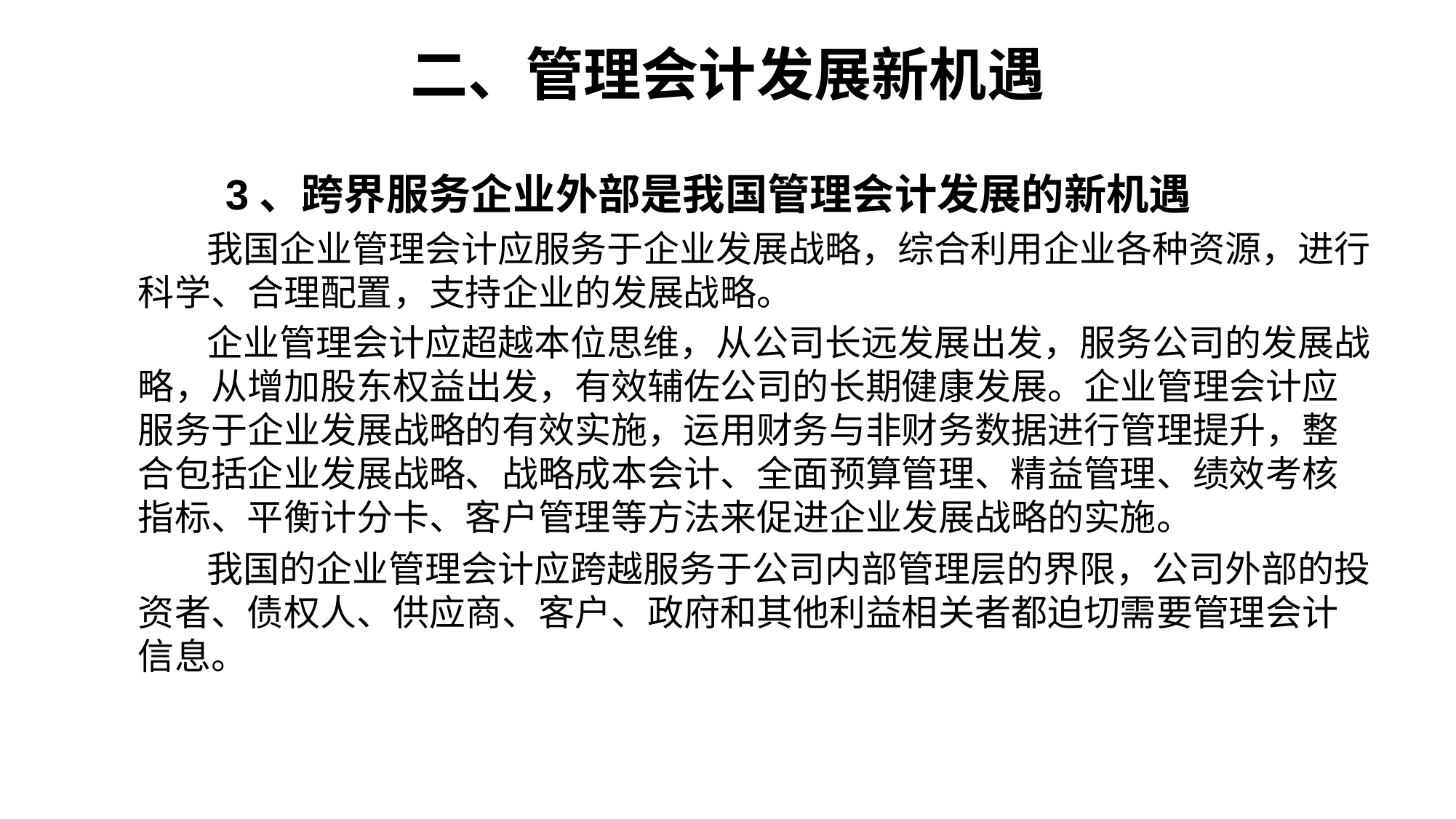

# 二、管理会计发展新机遇
            3、跨界服务企业外部是我国管理会计发展的新机遇
              我国企业管理会计应服务于企业发展战略，综合利用企业各种资源，进行科学、合理配置，支持企业的发展战略。
              企业管理会计应超越本位思维，从公司长远发展出发，服务公司的发展战略，从增加股东权益出发，有效辅佐公司的长期健康发展。企业管理会计应服务于企业发展战略的有效实施，运用财务与非财务数据进行管理提升，整合包括企业发展战略、战略成本会计、全面预算管理、精益管理、绩效考核指标、平衡计分卡、客户管理等方法来促进企业发展战略的实施。
              我国的企业管理会计应跨越服务于公司内部管理层的界限，公司外部的投资者、债权人、供应商、客户、政府和其他利益相关者都迫切需要管理会计信息。